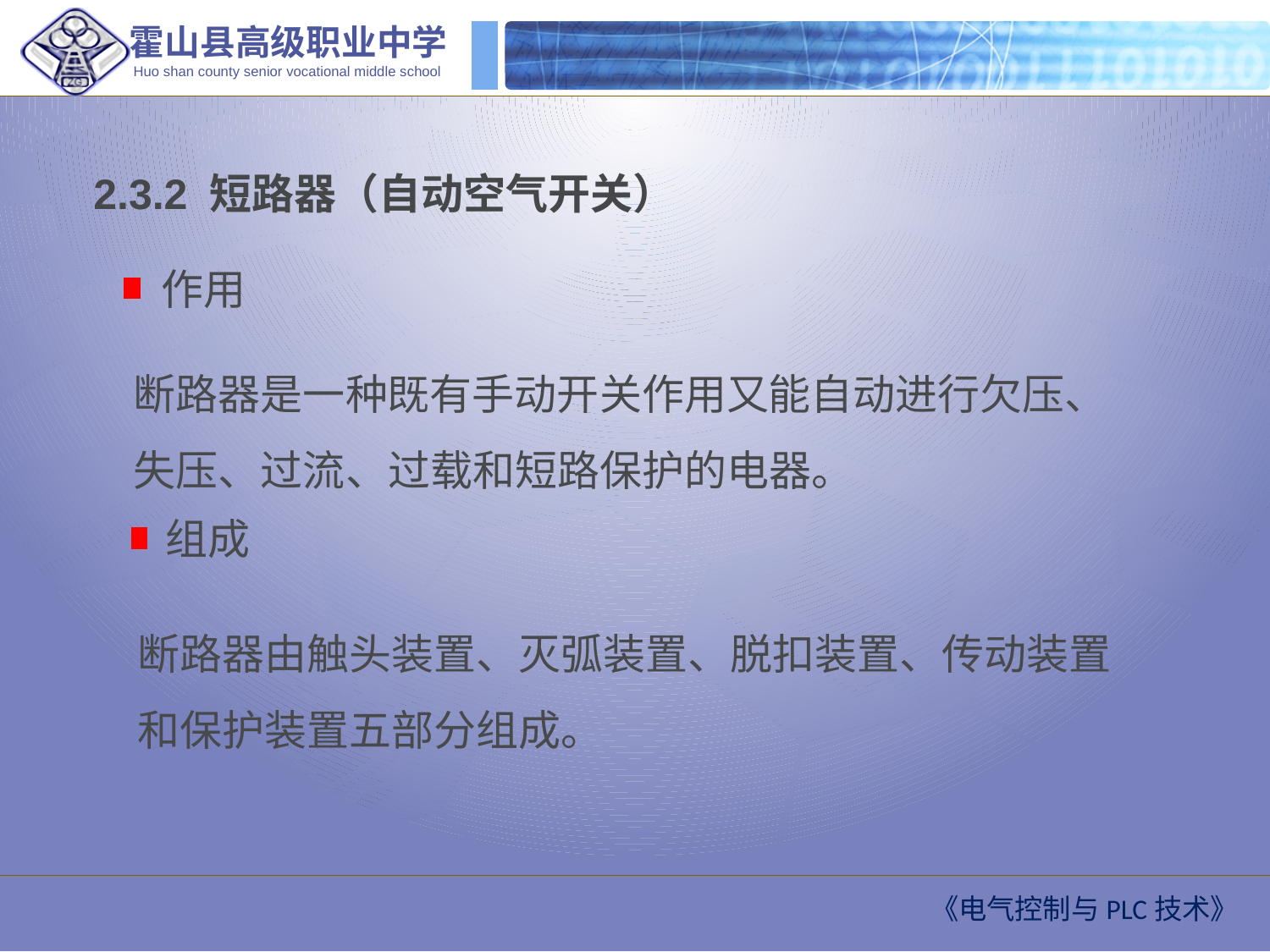

2.3.2 短路器（自动空气开关）
作用

断路器是一种既有手动开关作用又能自动进行欠压、失压、过流、过载和短路保护的电器。
组成

断路器由触头装置、灭弧装置、脱扣装置、传动装置和保护装置五部分组成。